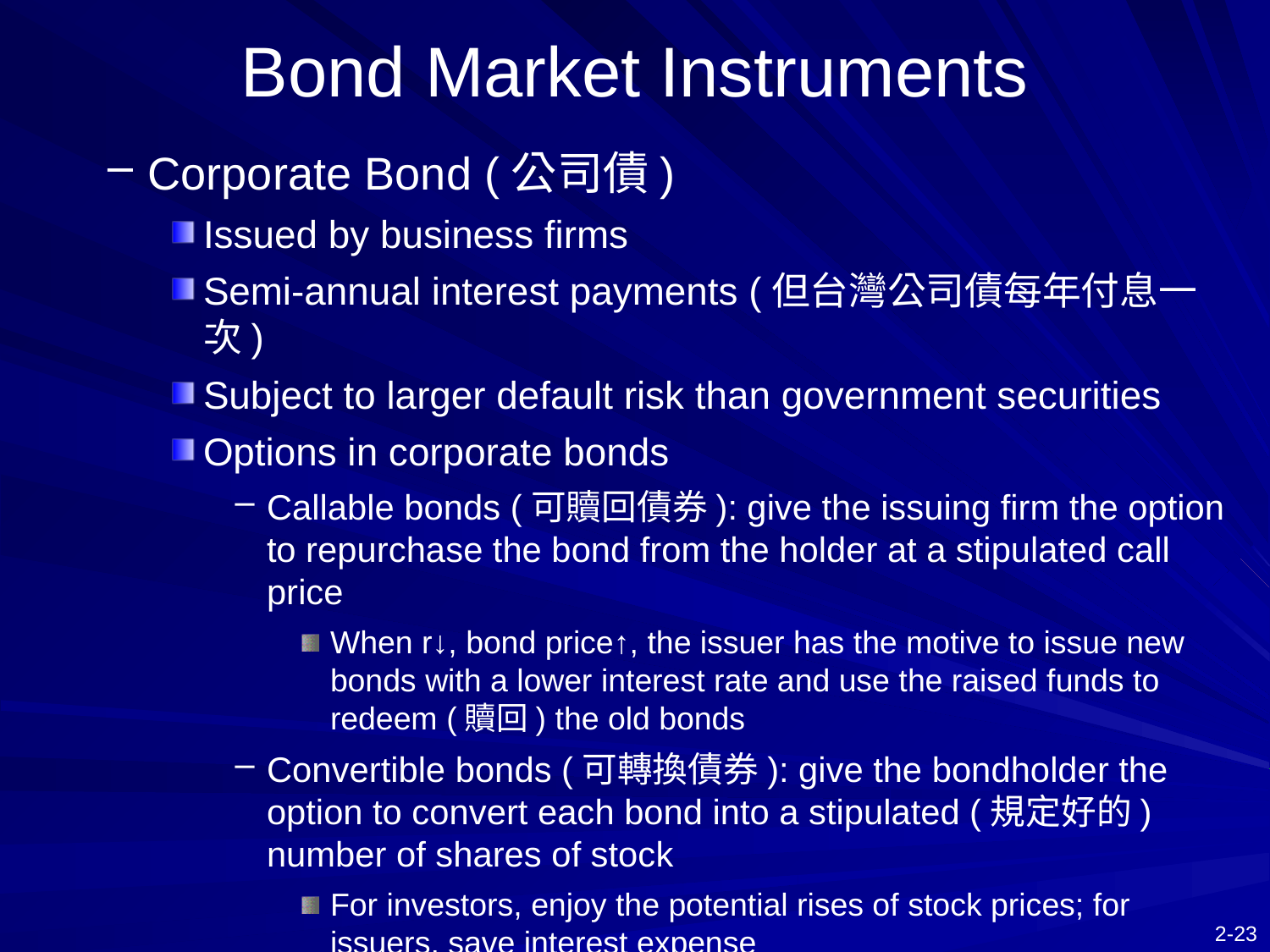

# Bond Market Instruments
Corporate Bond (公司債)
Issued by business firms
Semi-annual interest payments (但台灣公司債每年付息一次)
Subject to larger default risk than government securities
Options in corporate bonds
Callable bonds (可贖回債券): give the issuing firm the option to repurchase the bond from the holder at a stipulated call price
When r↓, bond price↑, the issuer has the motive to issue new bonds with a lower interest rate and use the raised funds to redeem (贖回) the old bonds
Convertible bonds (可轉換債券): give the bondholder the option to convert each bond into a stipulated (規定好的) number of shares of stock
For investors, enjoy the potential rises of stock prices; for issuers, save interest expense